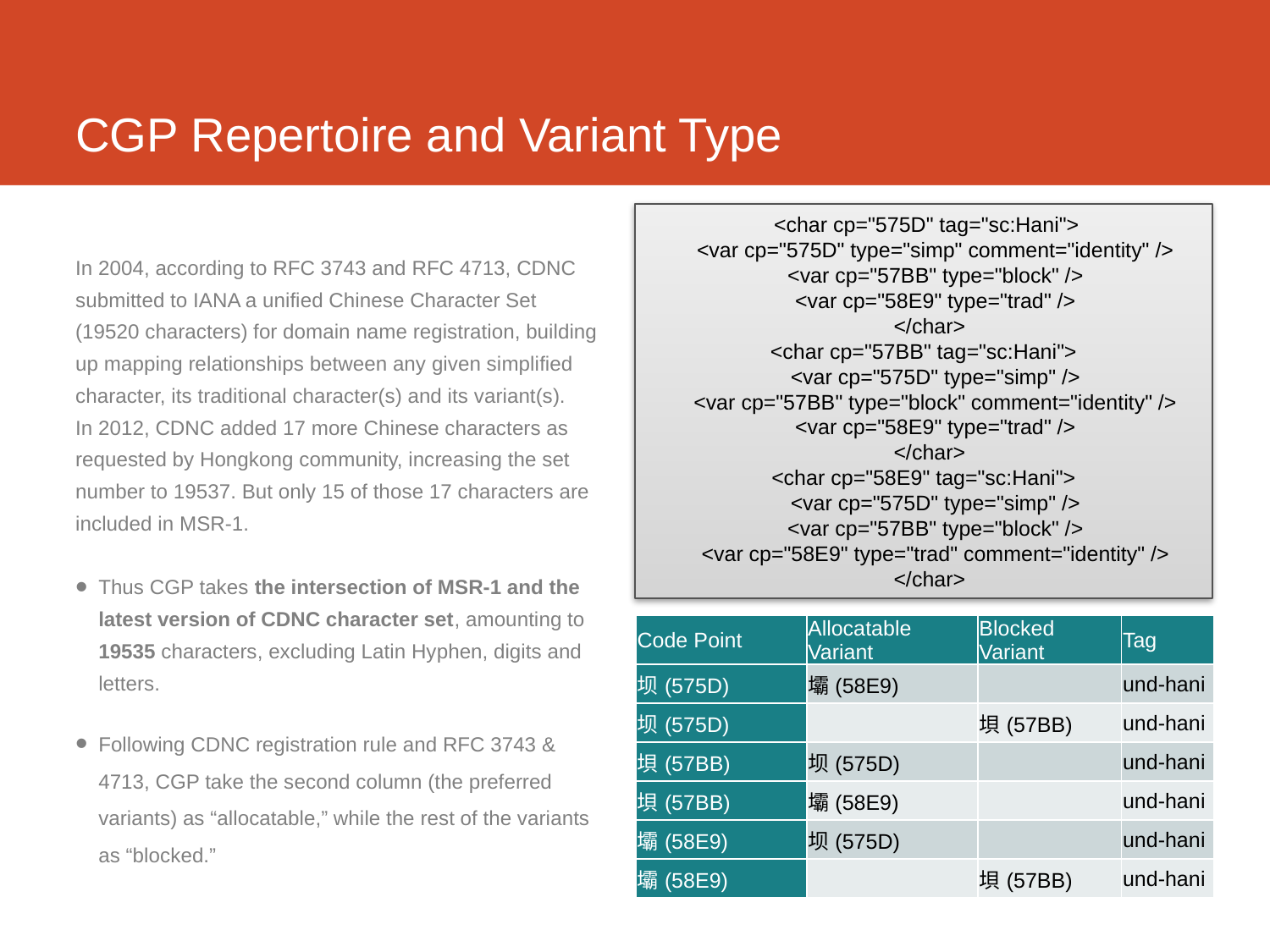

# CGP Repertoire and Variant Type
 <char cp="575D" tag="sc:Hani">
    <var cp="575D" type="simp" comment="identity" />
    <var cp="57BB" type="block" />
    <var cp="58E9" type="trad" />
  </char>
<char cp="57BB" tag="sc:Hani">
    <var cp="575D" type="simp" />
    <var cp="57BB" type="block" comment="identity" />
    <var cp="58E9" type="trad" />
  </char>
<char cp="58E9" tag="sc:Hani">
    <var cp="575D" type="simp" />
    <var cp="57BB" type="block" />
    <var cp="58E9" type="trad" comment="identity" />
  </char>
In 2004, according to RFC 3743 and RFC 4713, CDNC submitted to IANA a unified Chinese Character Set (19520 characters) for domain name registration, building up mapping relationships between any given simplified character, its traditional character(s) and its variant(s).
In 2012, CDNC added 17 more Chinese characters as requested by Hongkong community, increasing the set number to 19537. But only 15 of those 17 characters are included in MSR-1.

Thus CGP takes the intersection of MSR-1 and the latest version of CDNC character set, amounting to 19535 characters, excluding Latin Hyphen, digits and letters.
Following CDNC registration rule and RFC 3743 & 4713, CGP take the second column (the preferred variants) as “allocatable,” while the rest of the variants as “blocked.”
| Code Point | Allocatable Variant | Blocked Variant | Tag |
| --- | --- | --- | --- |
| 坝(575D) | 壩(58E9) |  | und-hani |
| 坝(575D) |  | 垻(57BB) | und-hani |
| 垻(57BB) | 坝(575D) |  | und-hani |
| 垻(57BB) | 壩(58E9) |  | und-hani |
| 壩(58E9) | 坝(575D) |  | und-hani |
| 壩(58E9) |  | 垻(57BB) | und-hani |